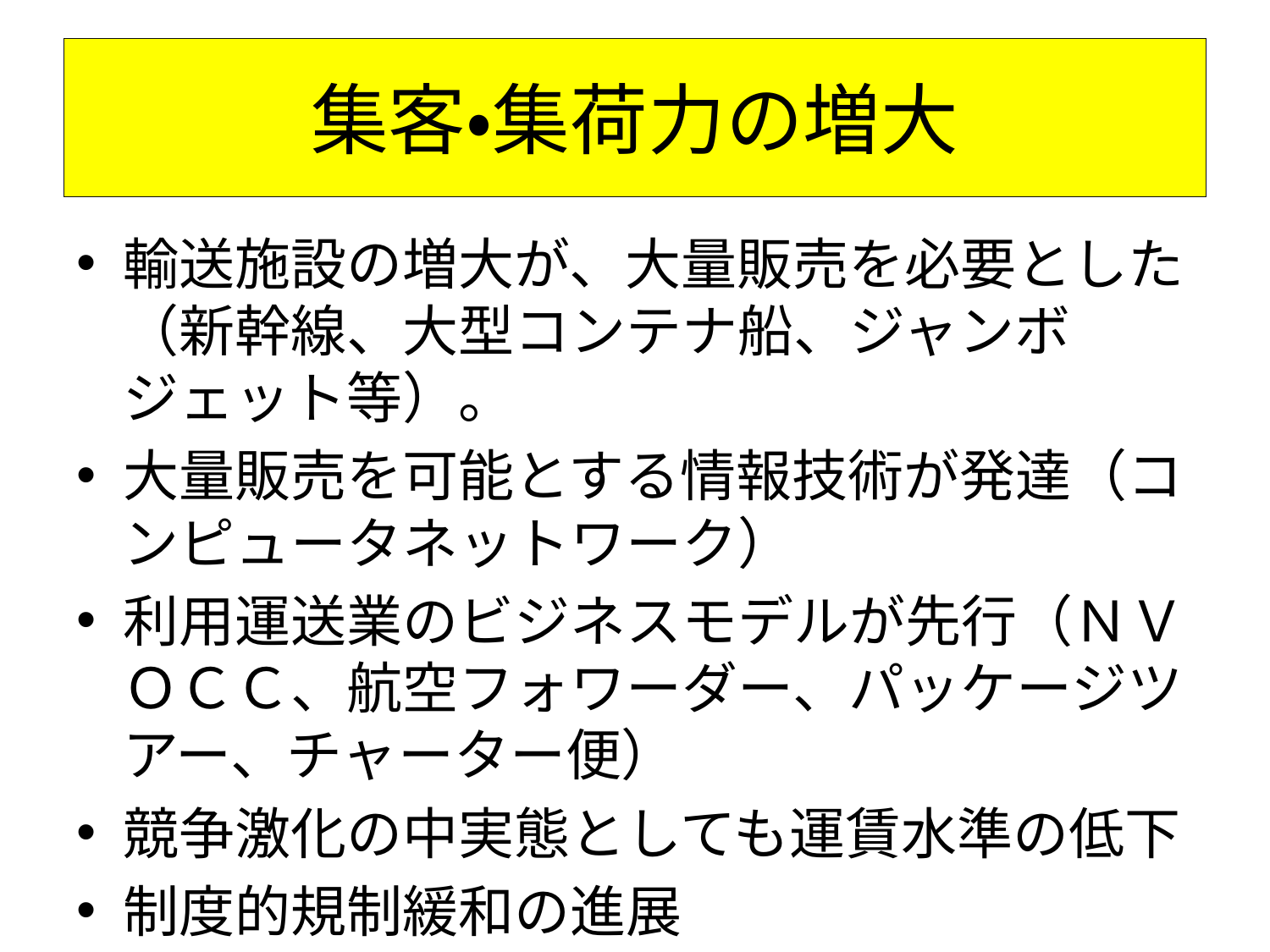

# 集客・集荷力の増大
輸送施設の増大が、大量販売を必要とした（新幹線、大型コンテナ船、ジャンボジェット等）。
大量販売を可能とする情報技術が発達（コンピュータネットワーク）
利用運送業のビジネスモデルが先行（ＮＶＯＣＣ、航空フォワーダー、パッケージツアー、チャーター便）
競争激化の中実態としても運賃水準の低下
制度的規制緩和の進展